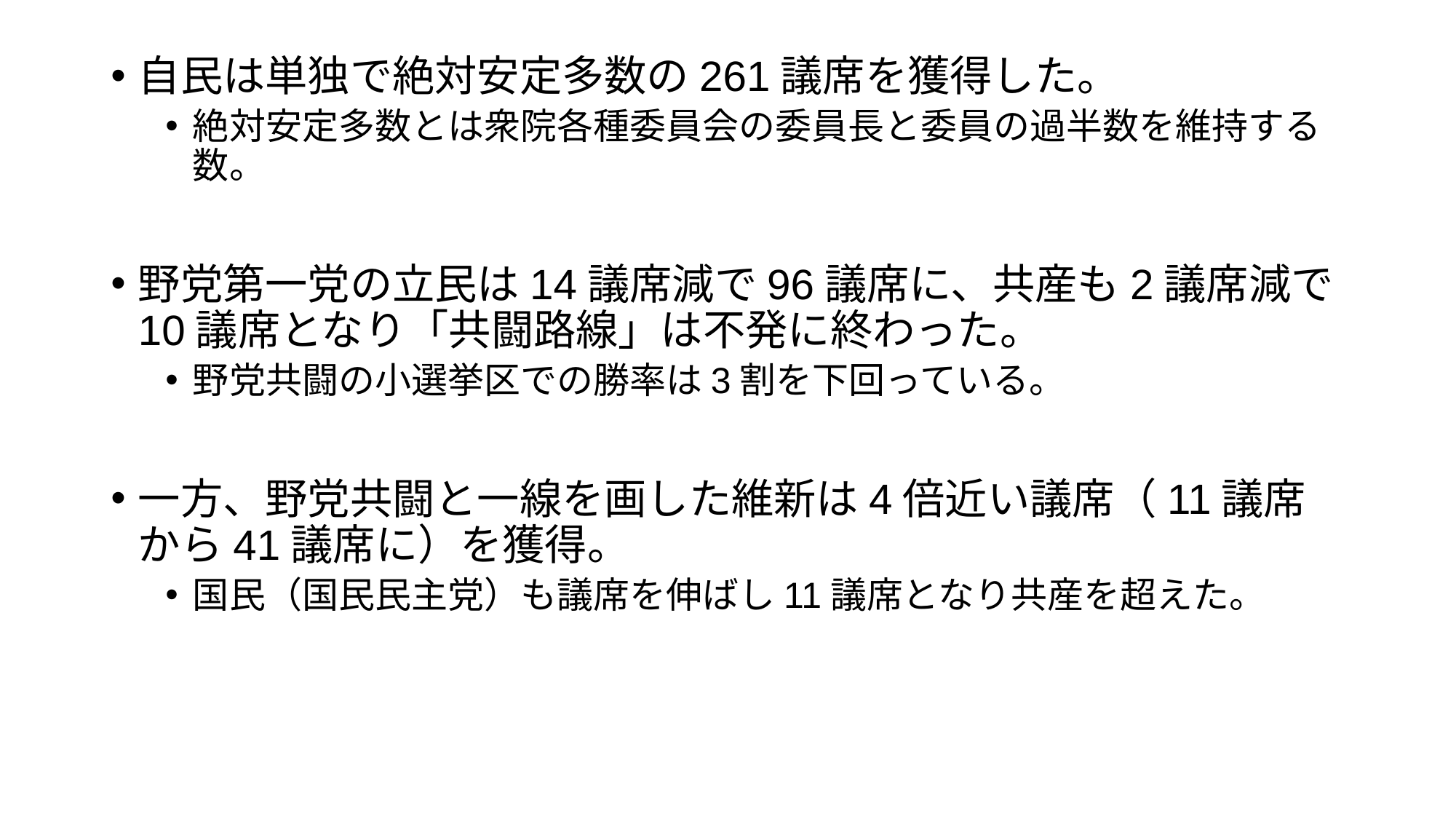

自民は単独で絶対安定多数の261議席を獲得した。
絶対安定多数とは衆院各種委員会の委員長と委員の過半数を維持する数。

野党第一党の立民は14議席減で96議席に、共産も2議席減で10議席となり「共闘路線」は不発に終わった。
野党共闘の小選挙区での勝率は3割を下回っている。

一方、野党共闘と一線を画した維新は4倍近い議席（11議席から41議席に）を獲得。
国民（国民民主党）も議席を伸ばし11議席となり共産を超えた。